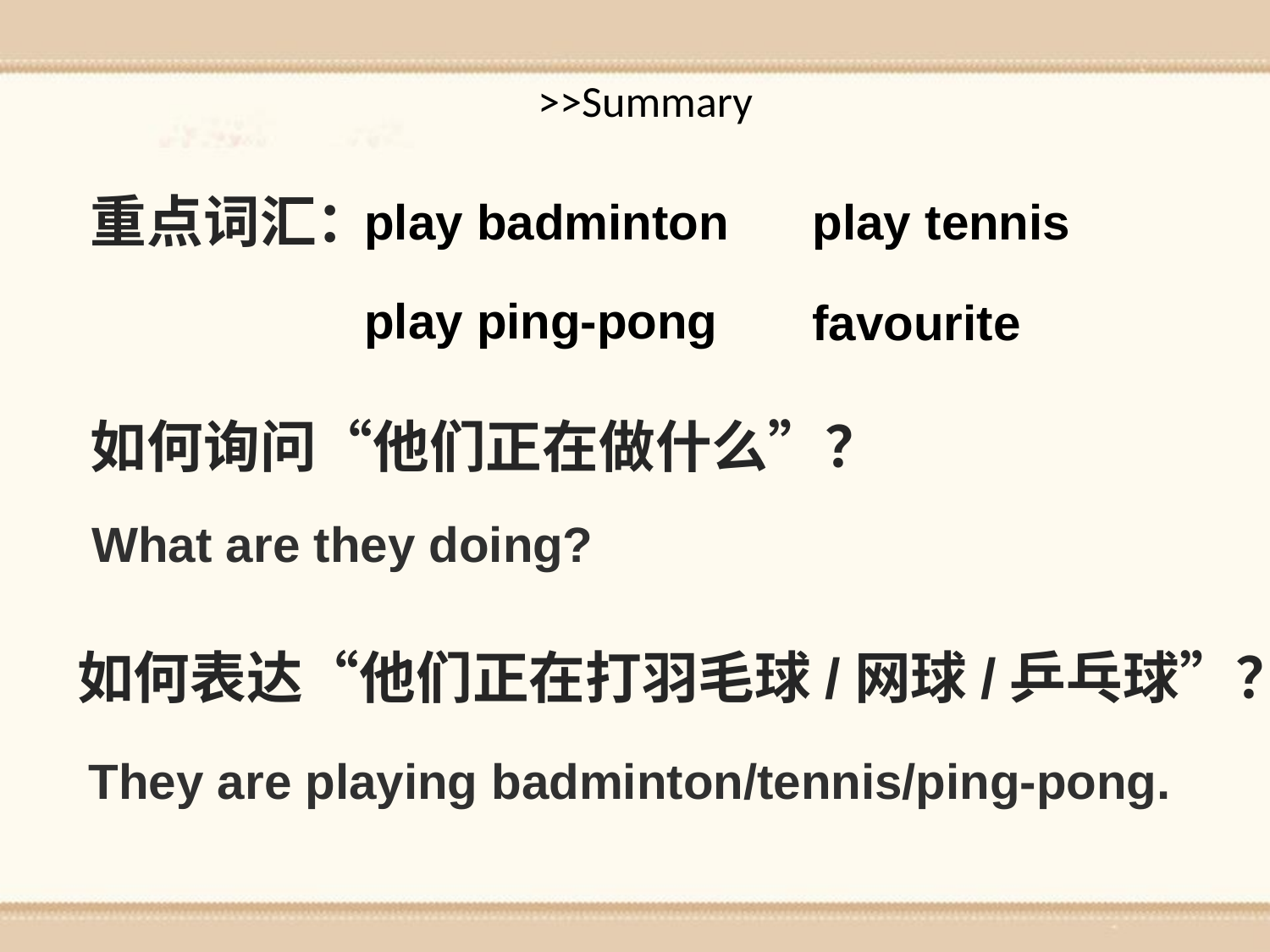

# >>Summary
重点词汇：
play badminton
play tennis
play ping-pong
favourite
如何询问“他们正在做什么”？
What are they doing?
如何表达“他们正在打羽毛球/网球/乒乓球”？
They are playing badminton/tennis/ping-pong.